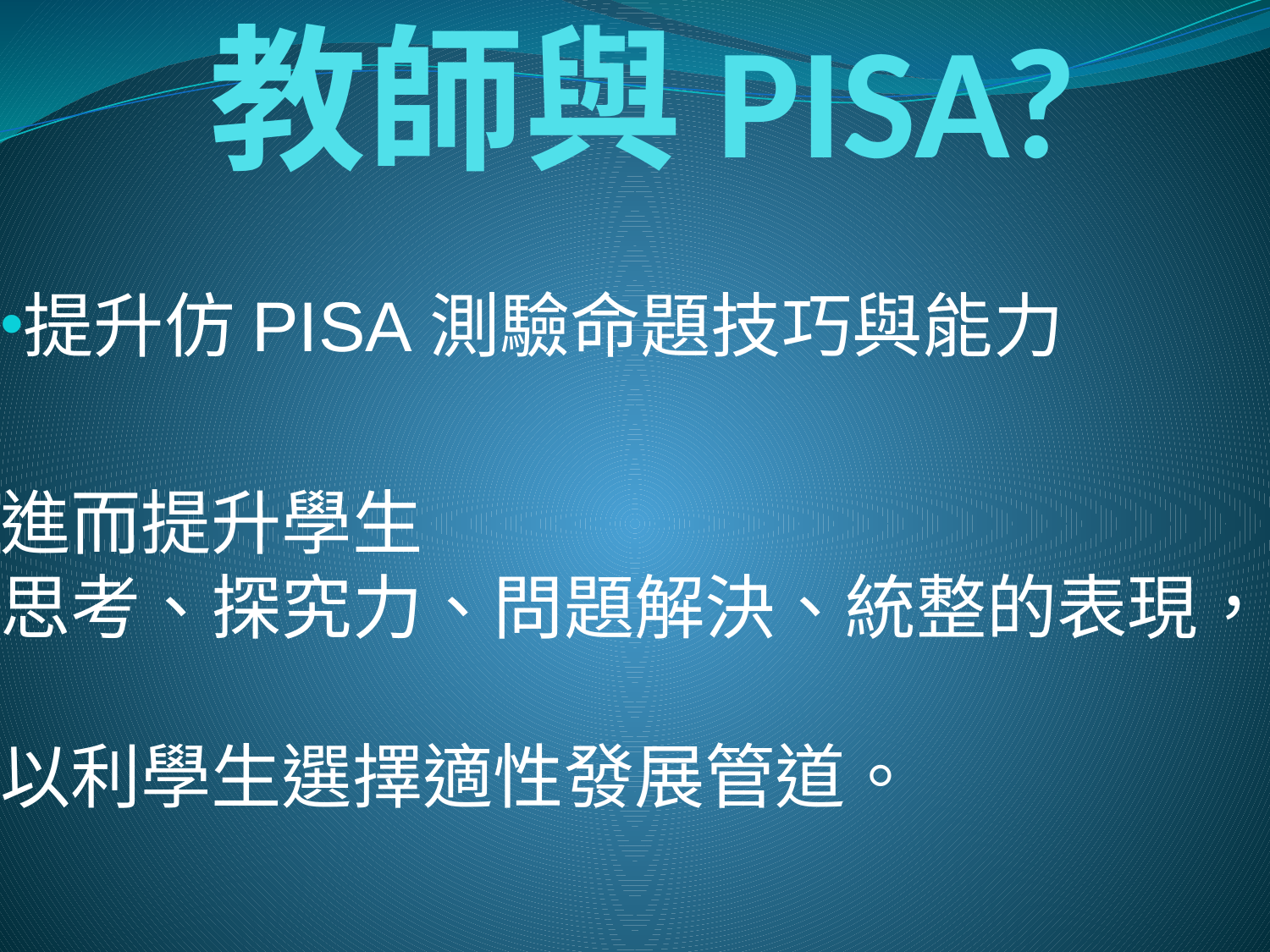

教師與PISA?

提升仿PISA測驗命題技巧與能力

進而提升學生
思考、探究力、問題解決、統整的表現，
以利學生選擇適性發展管道。